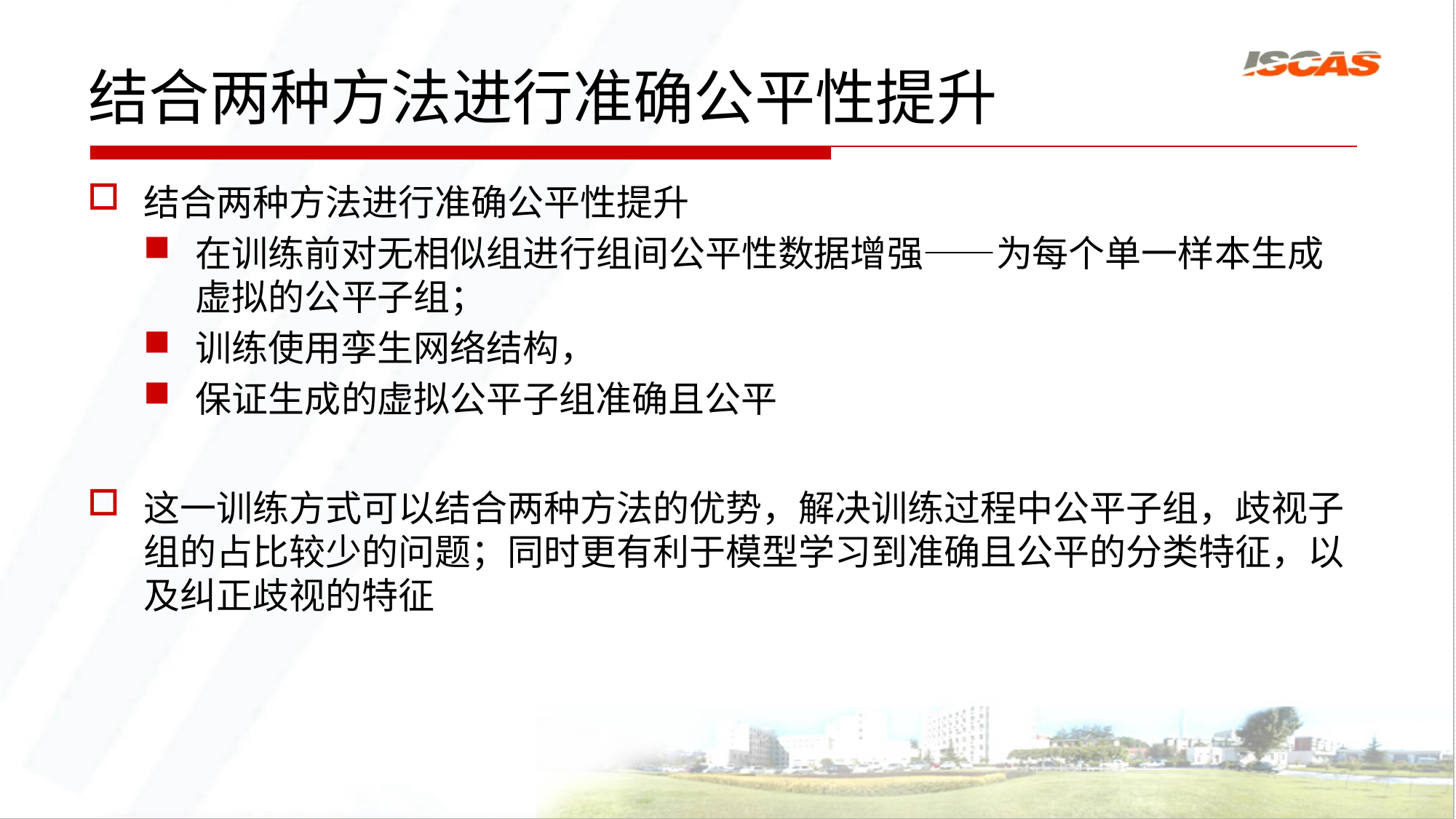

# 结合两种方法进行准确公平性提升
结合两种方法进行准确公平性提升
在训练前对无相似组进行组间公平性数据增强——为每个单一样本生成虚拟的公平子组；
训练使用孪生网络结构，
保证生成的虚拟公平子组准确且公平

这一训练方式可以结合两种方法的优势，解决训练过程中公平子组，歧视子组的占比较少的问题；同时更有利于模型学习到准确且公平的分类特征，以及纠正歧视的特征